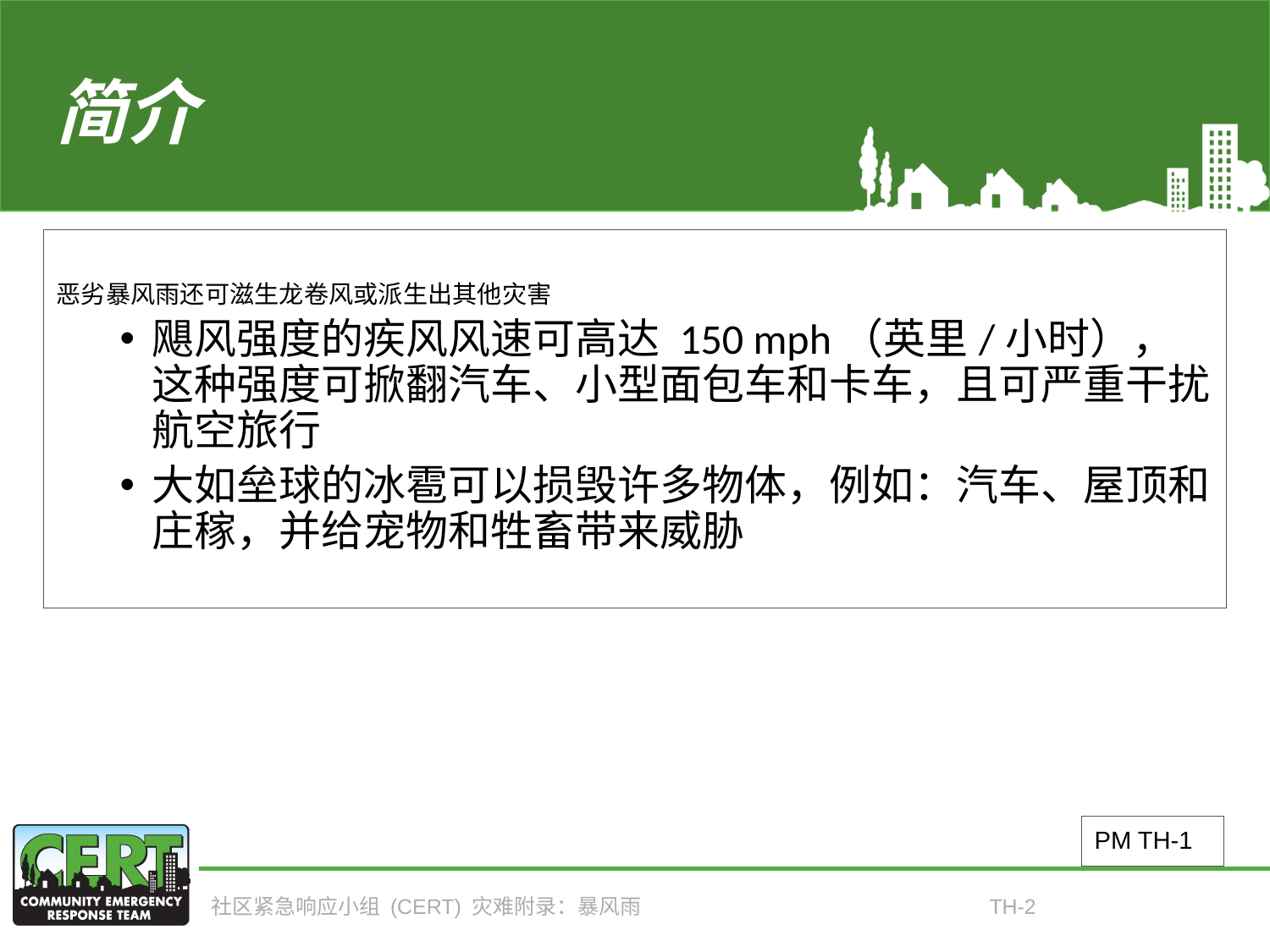

# 简介
恶劣暴风雨还可滋生龙卷风或派生出其他灾害
飓风强度的疾风风速可高达 150 mph（英里/小时），这种强度可掀翻汽车、小型面包车和卡车，且可严重干扰航空旅行
大如垒球的冰雹可以损毁许多物体，例如：汽车、屋顶和庄稼，并给宠物和牲畜带来威胁
PM TH-1
社区紧急响应小组 (CERT) 灾难附录：暴风雨
TH-2